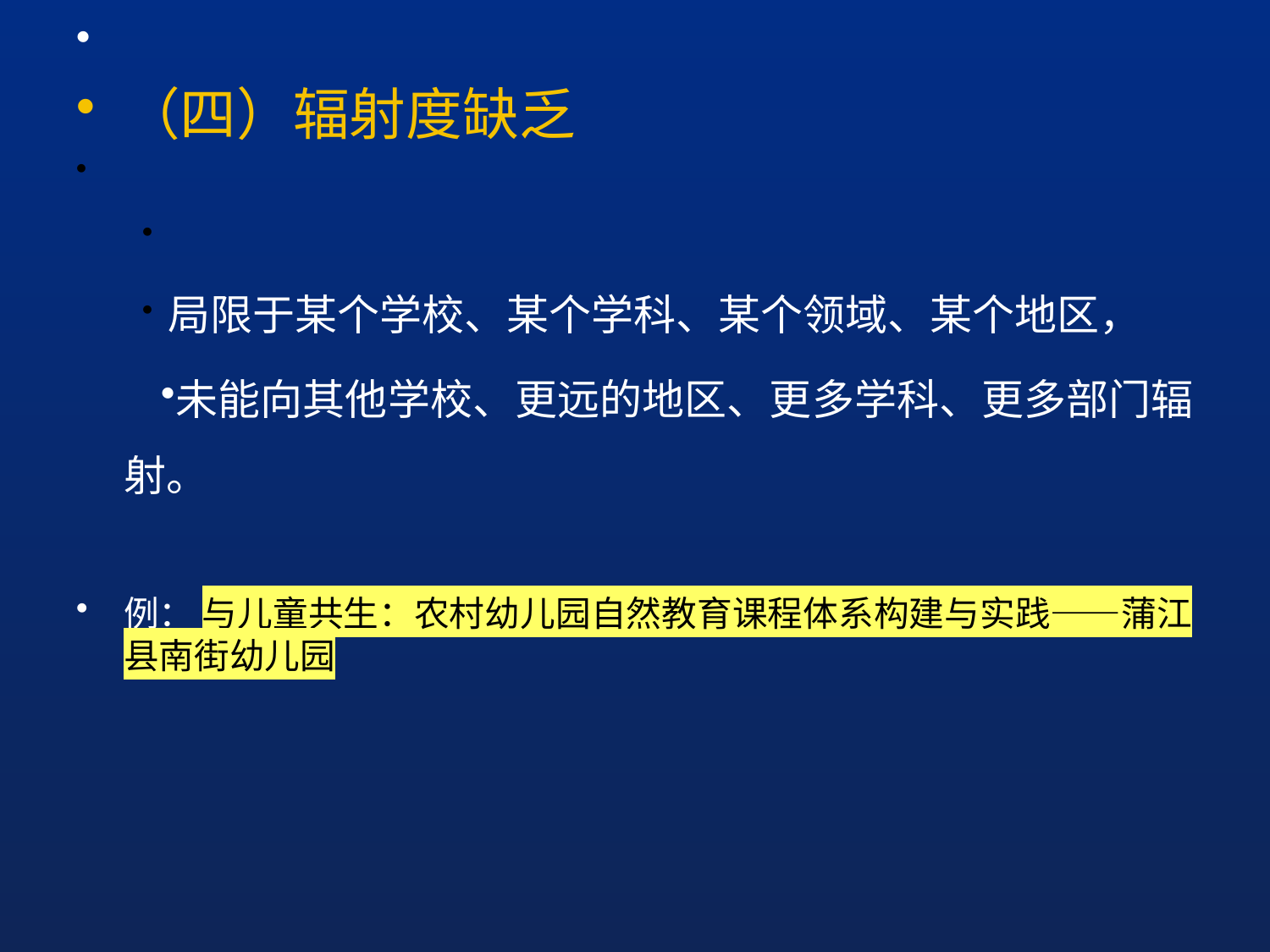

（四）辐射度缺乏

 局限于某个学校、某个学科、某个领域、某个地区，
未能向其他学校、更远的地区、更多学科、更多部门辐射。

例： 与儿童共生：农村幼儿园自然教育课程体系构建与实践——蒲江县南街幼儿园

#